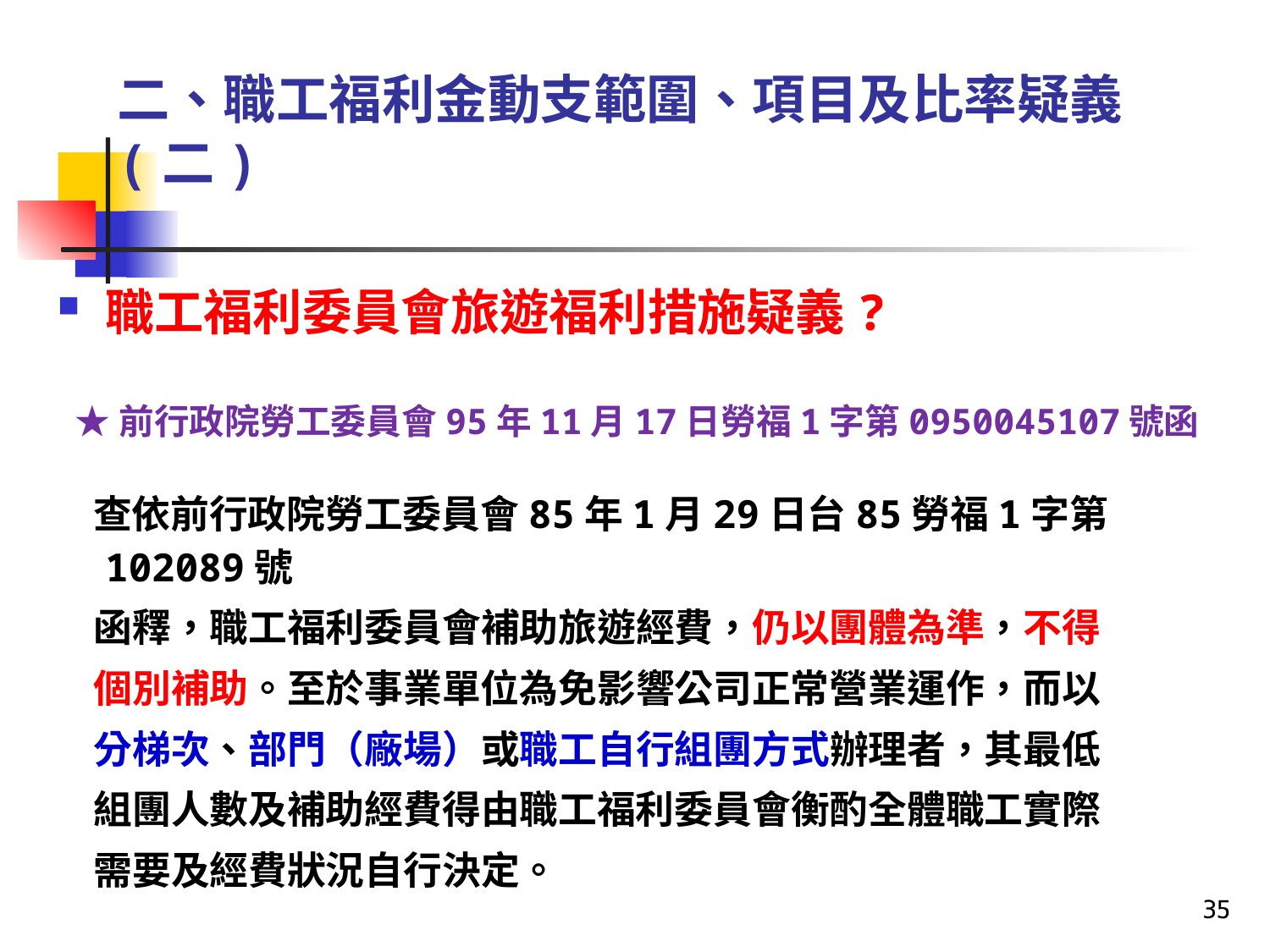

# 二、職工福利金動支範圍、項目及比率疑義(二)
職工福利委員會旅遊福利措施疑義?

  ★前行政院勞工委員會95年11月17日勞福1字第0950045107號函
   查依前行政院勞工委員會85年1月29日台85勞福1字第102089號
   函釋，職工福利委員會補助旅遊經費，仍以團體為準，不得
   個別補助。至於事業單位為免影響公司正常營業運作，而以
   分梯次、部門（廠場）或職工自行組團方式辦理者，其最低
   組團人數及補助經費得由職工福利委員會衡酌全體職工實際
   需要及經費狀況自行決定。
35